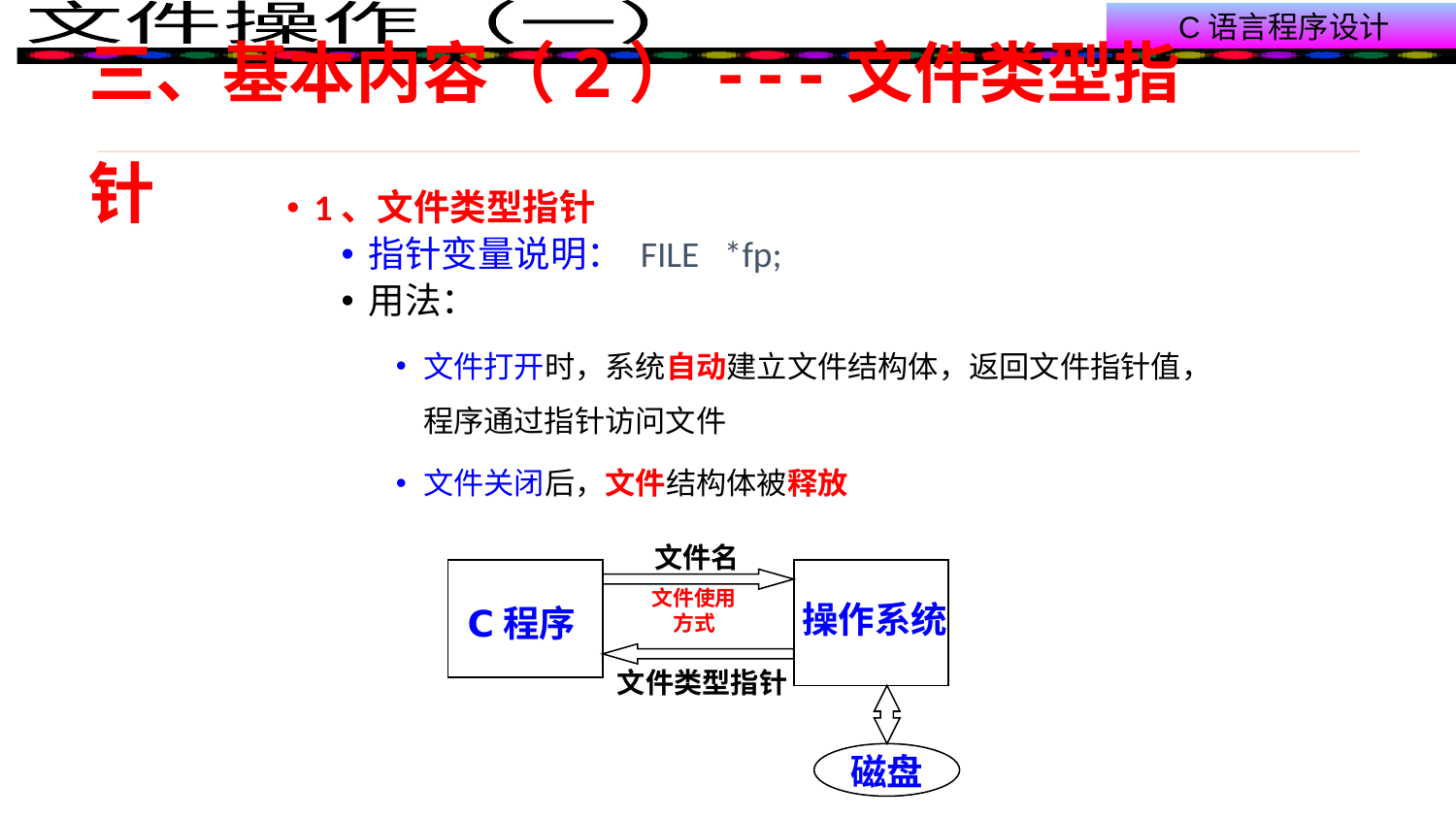

# 三、基本内容（2）---文件类型指针
1、文件类型指针
指针变量说明： FILE   *fp;
用法：
文件打开时，系统自动建立文件结构体，返回文件指针值，程序通过指针访问文件
文件关闭后，文件结构体被释放
文件名

文件使用
方式
操作系统
C程序

文件类型指针

磁盘